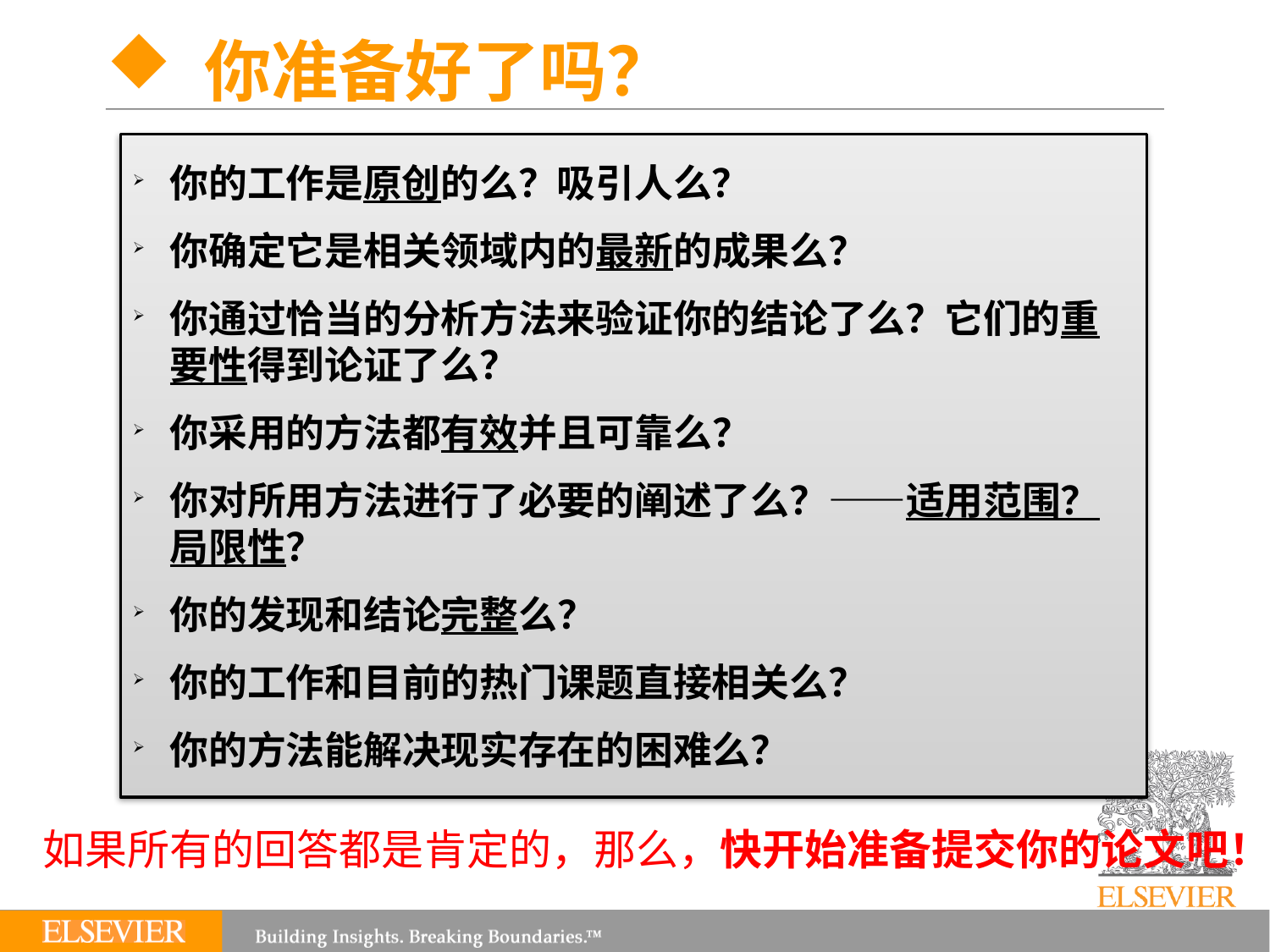

# 你准备好了吗？
你的工作是原创的么？吸引人么？
你确定它是相关领域内的最新的成果么？
你通过恰当的分析方法来验证你的结论了么？它们的重要性得到论证了么？
你采用的方法都有效并且可靠么？
你对所用方法进行了必要的阐述了么？——适用范围？局限性？
你的发现和结论完整么？
你的工作和目前的热门课题直接相关么？
你的方法能解决现实存在的困难么？
如果所有的回答都是肯定的，那么，快开始准备提交你的论文吧！